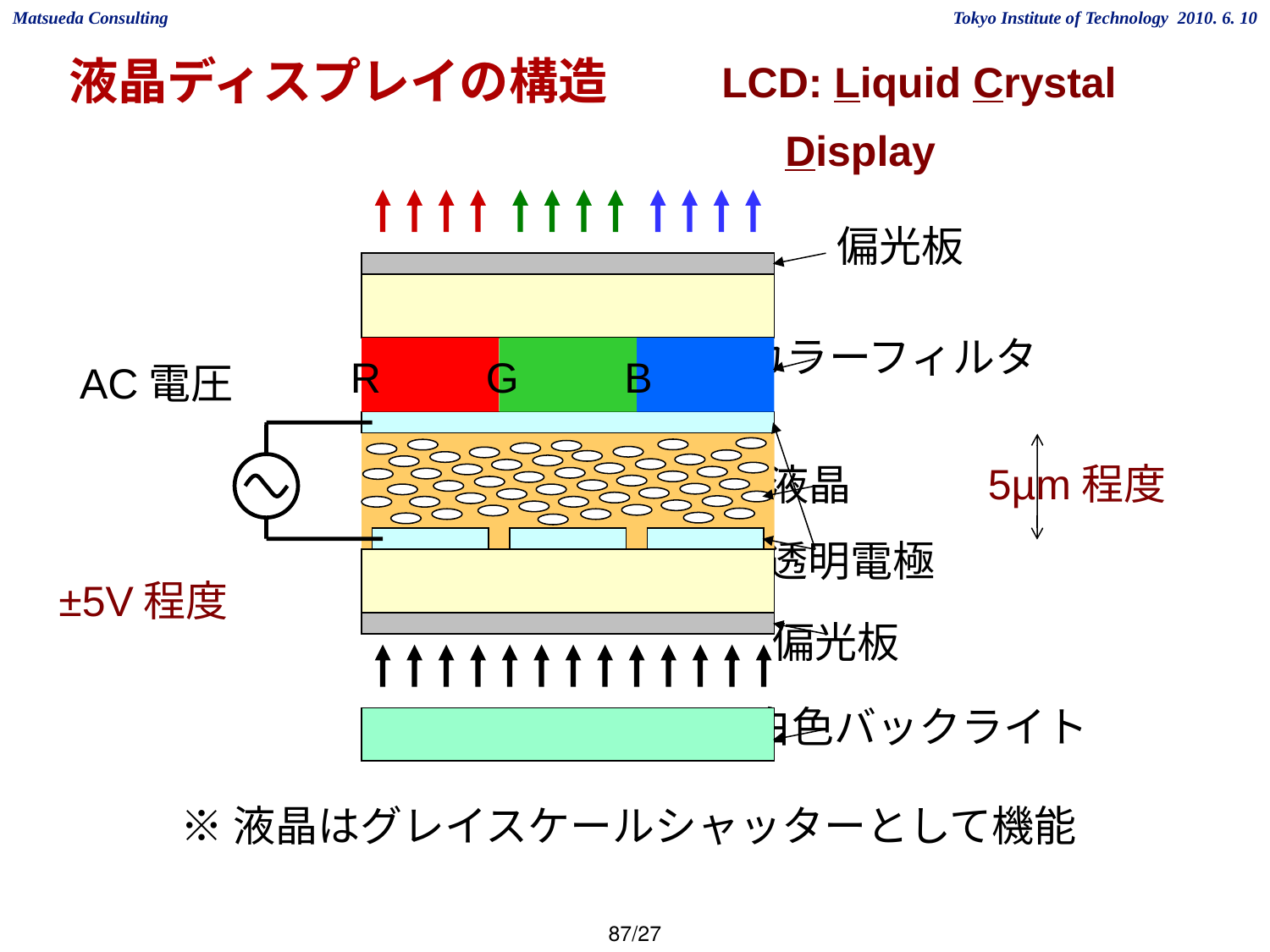

LCD: Liquid Crystal Display
液晶ディスプレイの構造

偏光板

カラーフィルタ
R
G
B
AC電圧

5µm程度
液晶

透明電極

±5V程度
偏光板

白色バックライト

※液晶はグレイスケールシャッターとして機能